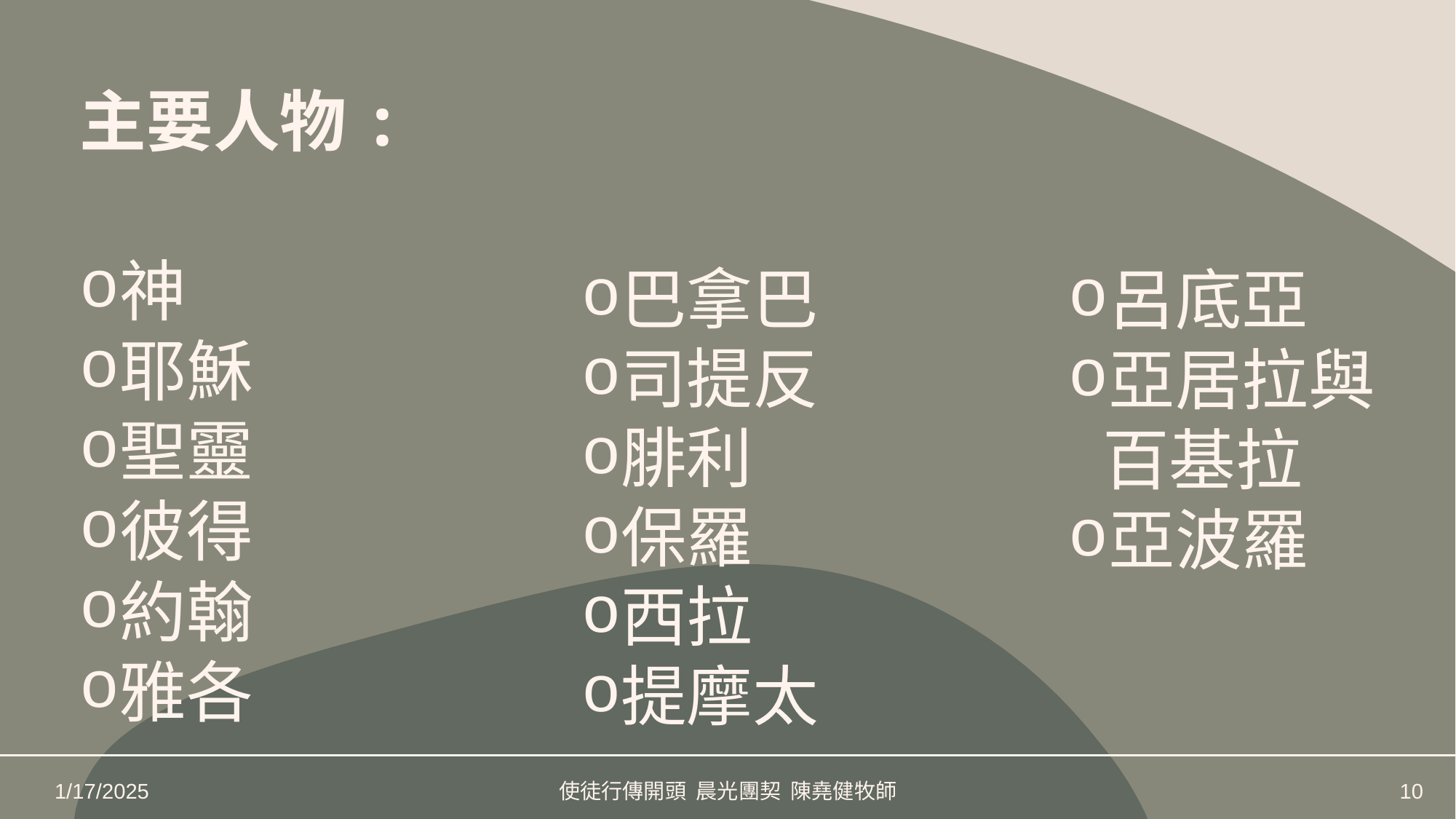

# 主要人物:

神
耶穌
聖靈
彼得
約翰
雅各
巴拿巴
司提反
腓利
保羅
西拉
提摩太
呂底亞
亞居拉與百基拉
亞波羅
1/17/2025
使徒行傳開頭  晨光團契  陳堯健牧師
10